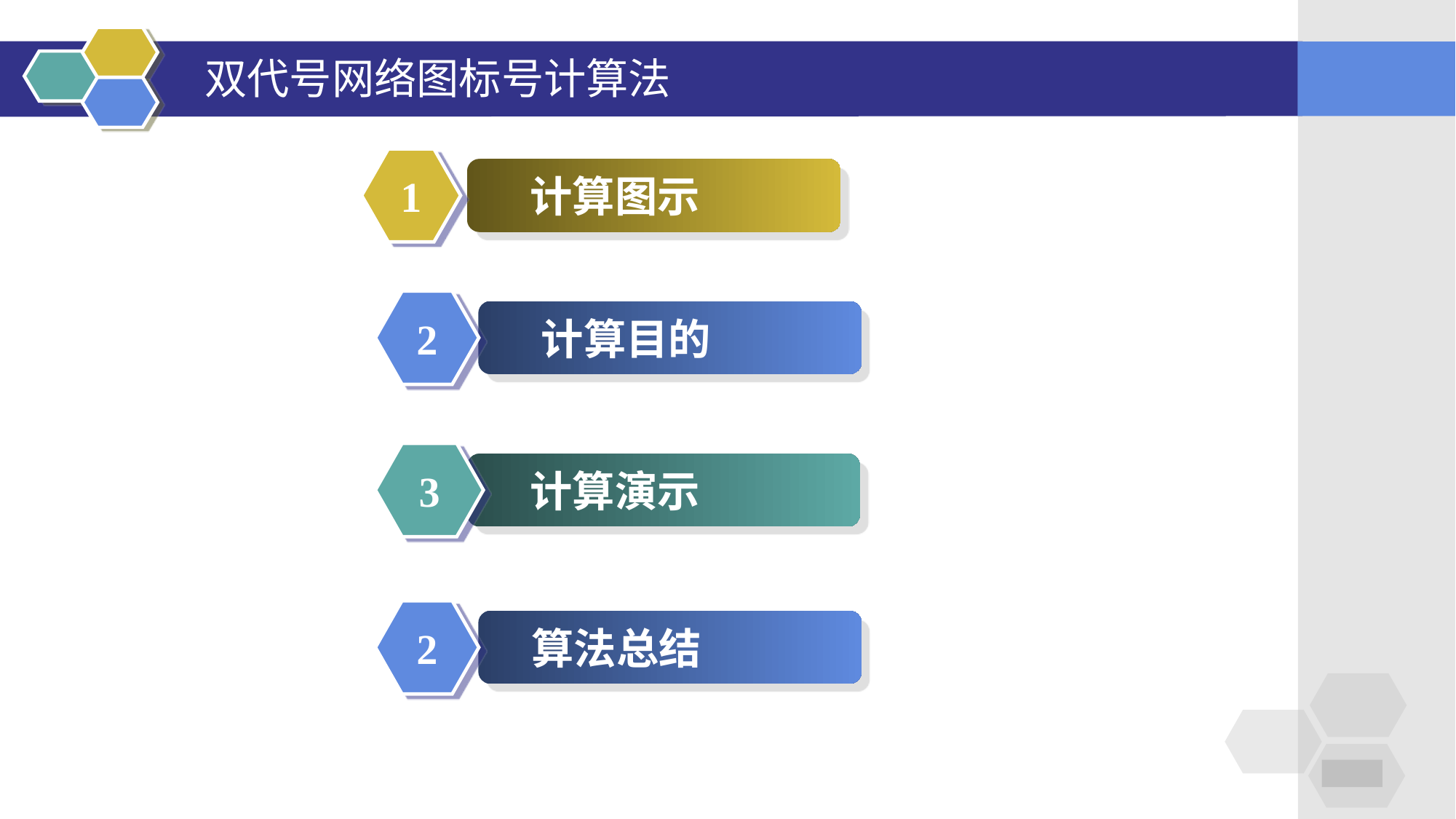

双代号网络图标号计算法
1
    计算图示
# 双代号网络图标号计算法
2
    计算目的
3
    计算演示
2
   算法总结
2